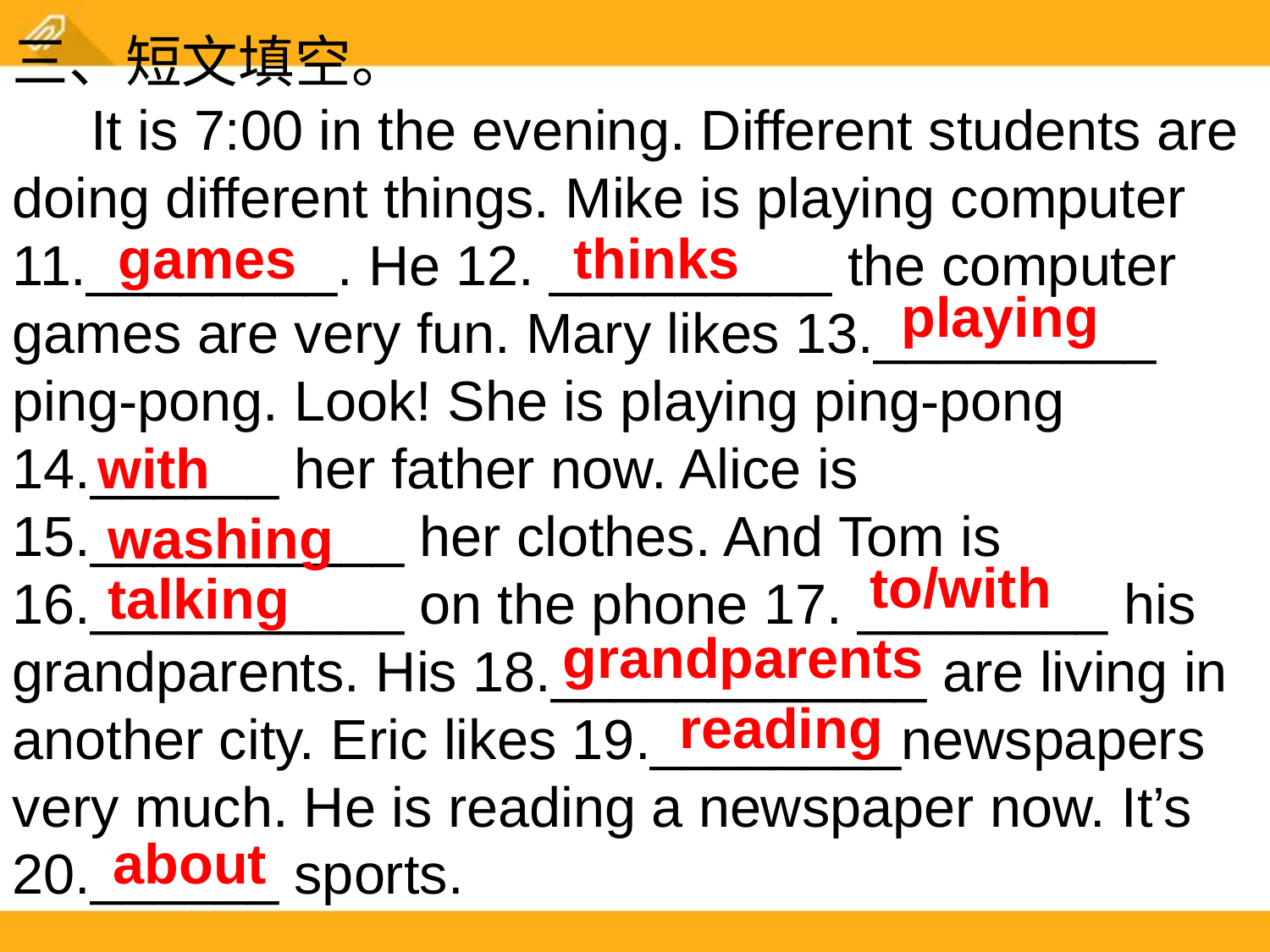

三、短文填空。
     It is 7:00 in the evening. Different students are doing different things. Mike is playing computer 11.________. He 12. _________ the computer games are very fun. Mary likes 13._________ ping-pong. Look! She is playing ping-pong 14.______ her father now. Alice is 15.__________ her clothes. And Tom is 16.__________ on the phone 17. ________ his grandparents. His 18.____________ are living in another city. Eric likes 19.________newspapers very much. He is reading a newspaper now. It’s 20.______ sports.
games
thinks
playing
with
washing
to/with
talking
grandparents
reading
about